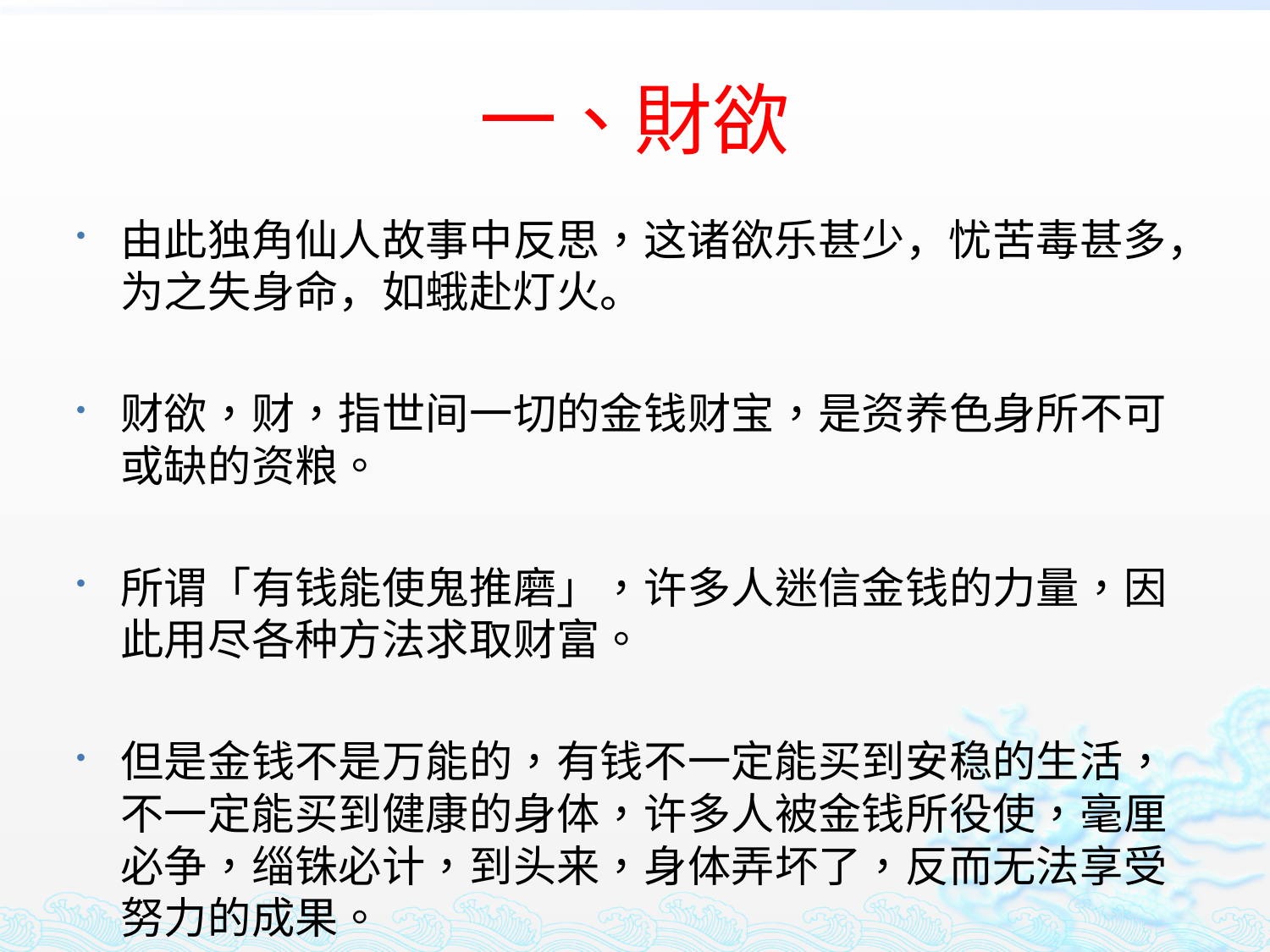

# 一、財欲
由此独角仙人故事中反思，这诸欲乐甚少，忧苦毒甚多，为之失身命，如蛾赴灯火。

财欲，财，指世间一切的金钱财宝，是资养色身所不可或缺的资粮。

所谓「有钱能使鬼推磨」，许多人迷信金钱的力量，因此用尽各种方法求取财富。

但是金钱不是万能的，有钱不一定能买到安稳的生活，不一定能买到健康的身体，许多人被金钱所役使，毫厘必争，缁铢必计，到头来，身体弄坏了，反而无法享受努力的成果。